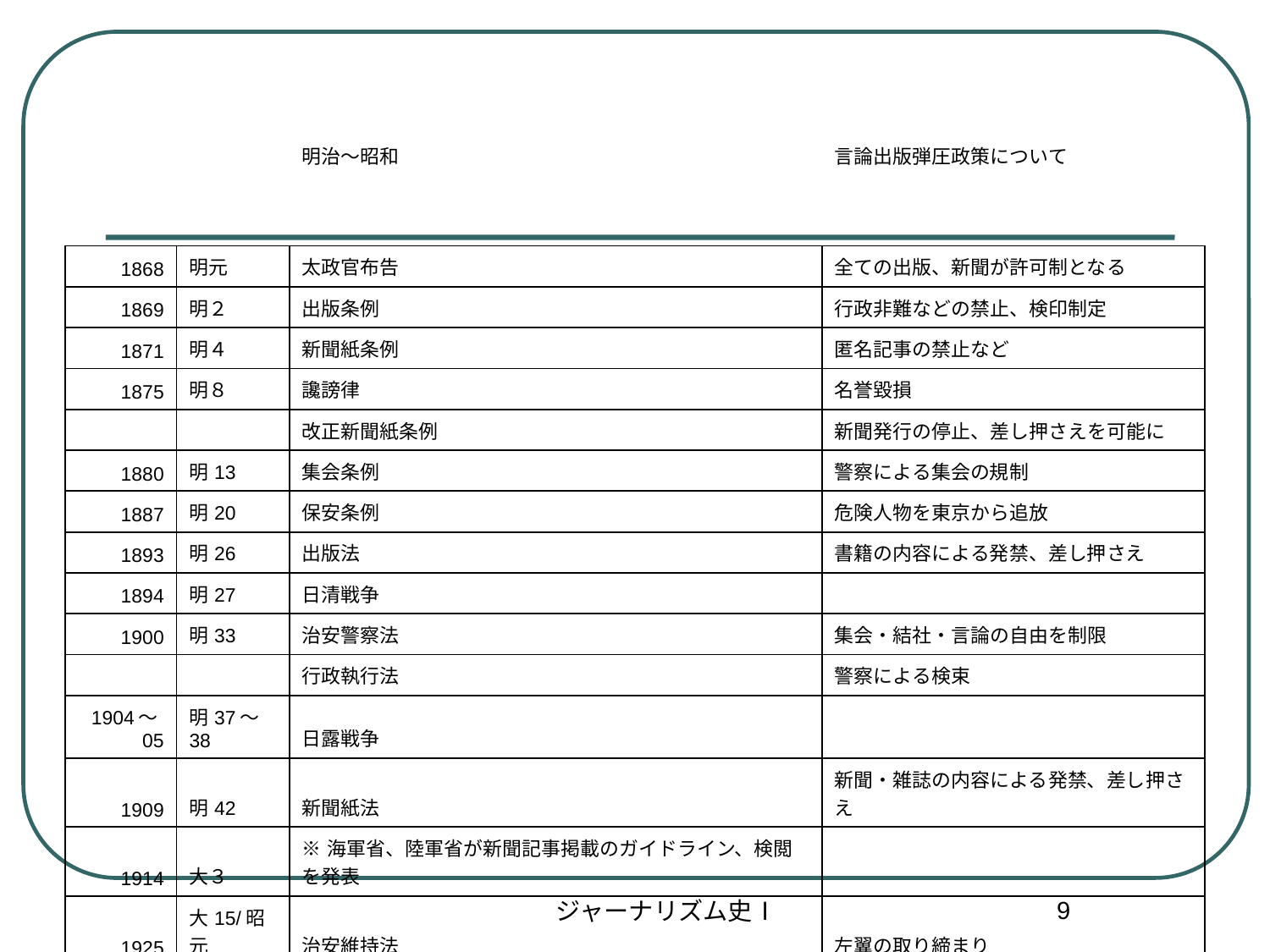

|  |  | 明治～昭和 | 言論出版弾圧政策について |
| --- | --- | --- | --- |
|  |  |  |  |
| 1868 | 明元 | 太政官布告 | 全ての出版、新聞が許可制となる |
| 1869 | 明２ | 出版条例 | 行政非難などの禁止、検印制定 |
| 1871 | 明４ | 新聞紙条例 | 匿名記事の禁止など |
| 1875 | 明８ | 讒謗律 | 名誉毀損 |
|  |  | 改正新聞紙条例 | 新聞発行の停止、差し押さえを可能に |
| 1880 | 明13 | 集会条例 | 警察による集会の規制 |
| 1887 | 明20 | 保安条例 | 危険人物を東京から追放 |
| 1893 | 明26 | 出版法 | 書籍の内容による発禁、差し押さえ |
| 1894 | 明27 | 日清戦争 |  |
| 1900 | 明33 | 治安警察法 | 集会・結社・言論の自由を制限 |
|  |  | 行政執行法 | 警察による検束 |
| 1904～05 | 明37～38 | 日露戦争 |  |
| 1909 | 明42 | 新聞紙法 | 新聞・雑誌の内容による発禁、差し押さえ |
| 1914 | 大３ | ※海軍省、陸軍省が新聞記事掲載のガイドライン、検閲を発表 |  |
| 1925 | 大15/昭元 | 治安維持法 | 左翼の取り締まり |
| 1938 | 昭13 | 国家総動員法 | あらゆる経済統制、言論統制 |
| 1941 | 昭16 | 新聞紙等掲載制限令 | 官庁の秘密、軍機の掲載禁止などを規定 |
9
ジャーナリズム史Ⅰ